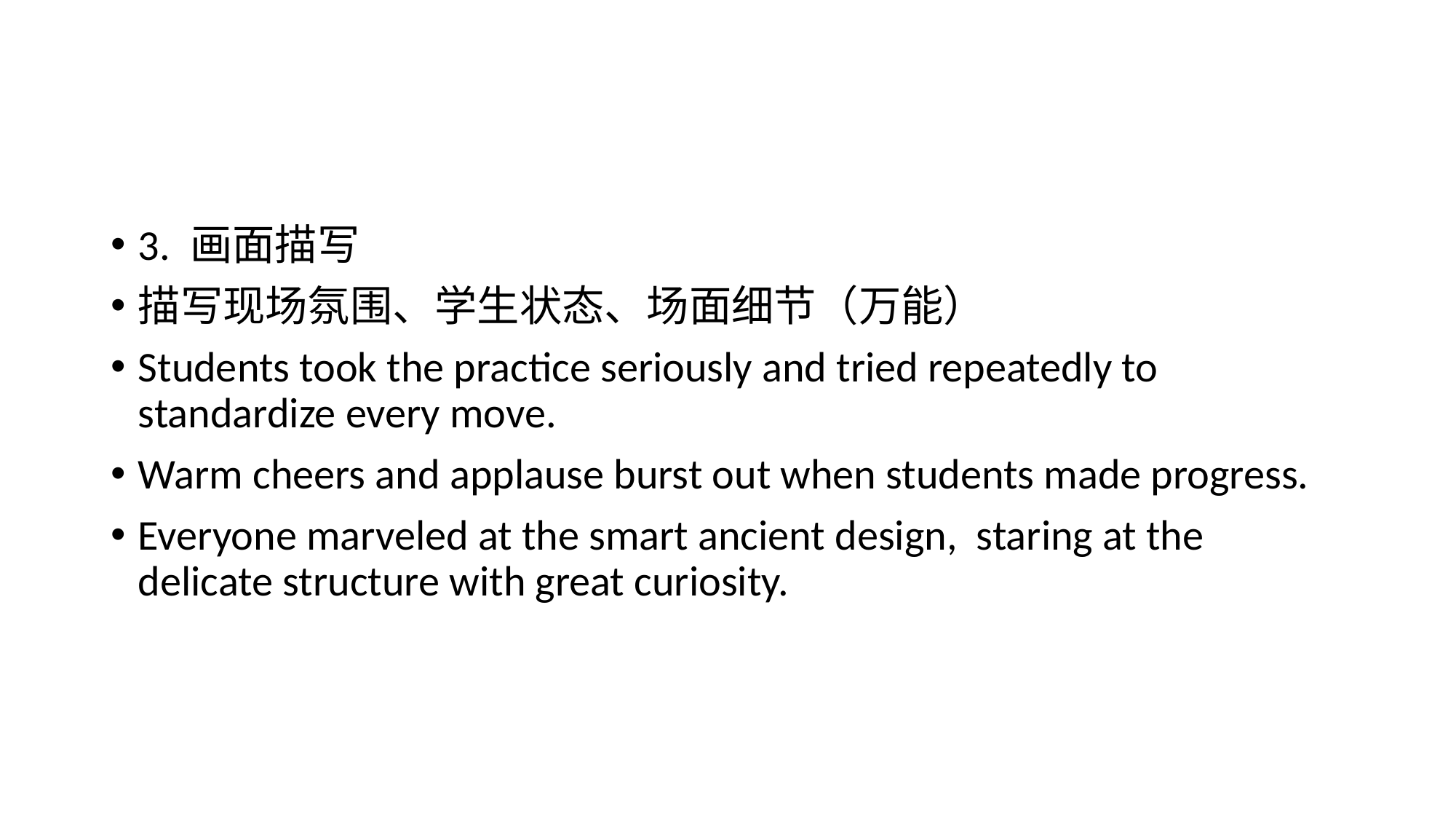

#
3. 画面描写
描写现场氛围、学生状态、场面细节（万能）
Students took the practice seriously and tried repeatedly to standardize every move.
Warm cheers and applause burst out when students made progress.
Everyone marveled at the smart ancient design,  staring at the delicate structure with great curiosity.